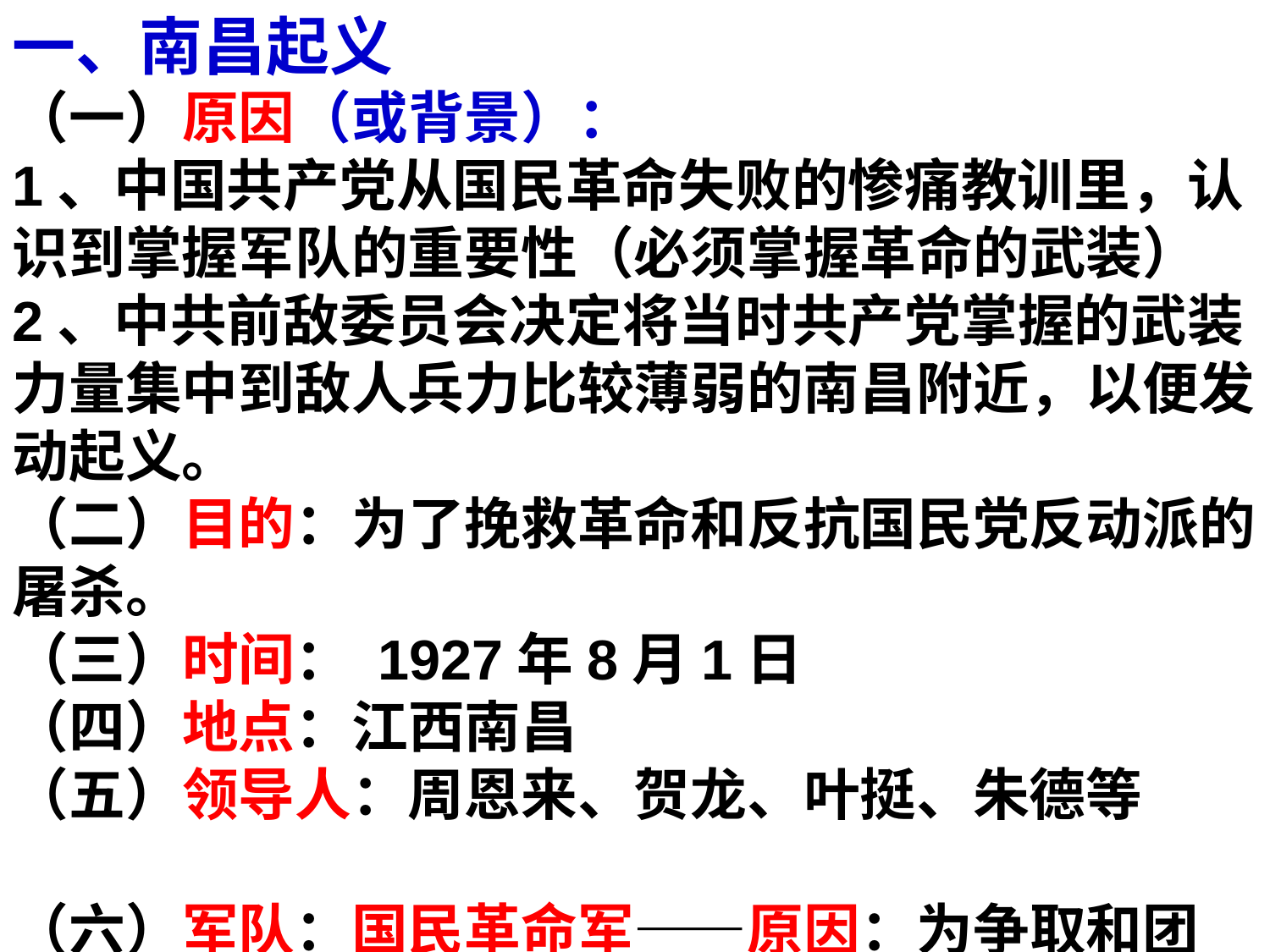

一、南昌起义
（一）原因（或背景）：
1、中国共产党从国民革命失败的惨痛教训里，认识到掌握军队的重要性（必须掌握革命的武装）
2、中共前敌委员会决定将当时共产党掌握的武装力量集中到敌人兵力比较薄弱的南昌附近，以便发动起义。
（二）目的：为了挽救革命和反抗国民党反动派的屠杀。
（三）时间： 1927年8月1日
（四）地点：江西南昌
（五）领导人：周恩来、贺龙、叶挺、朱德等
（六）军队：国民革命军——原因：为争取和团